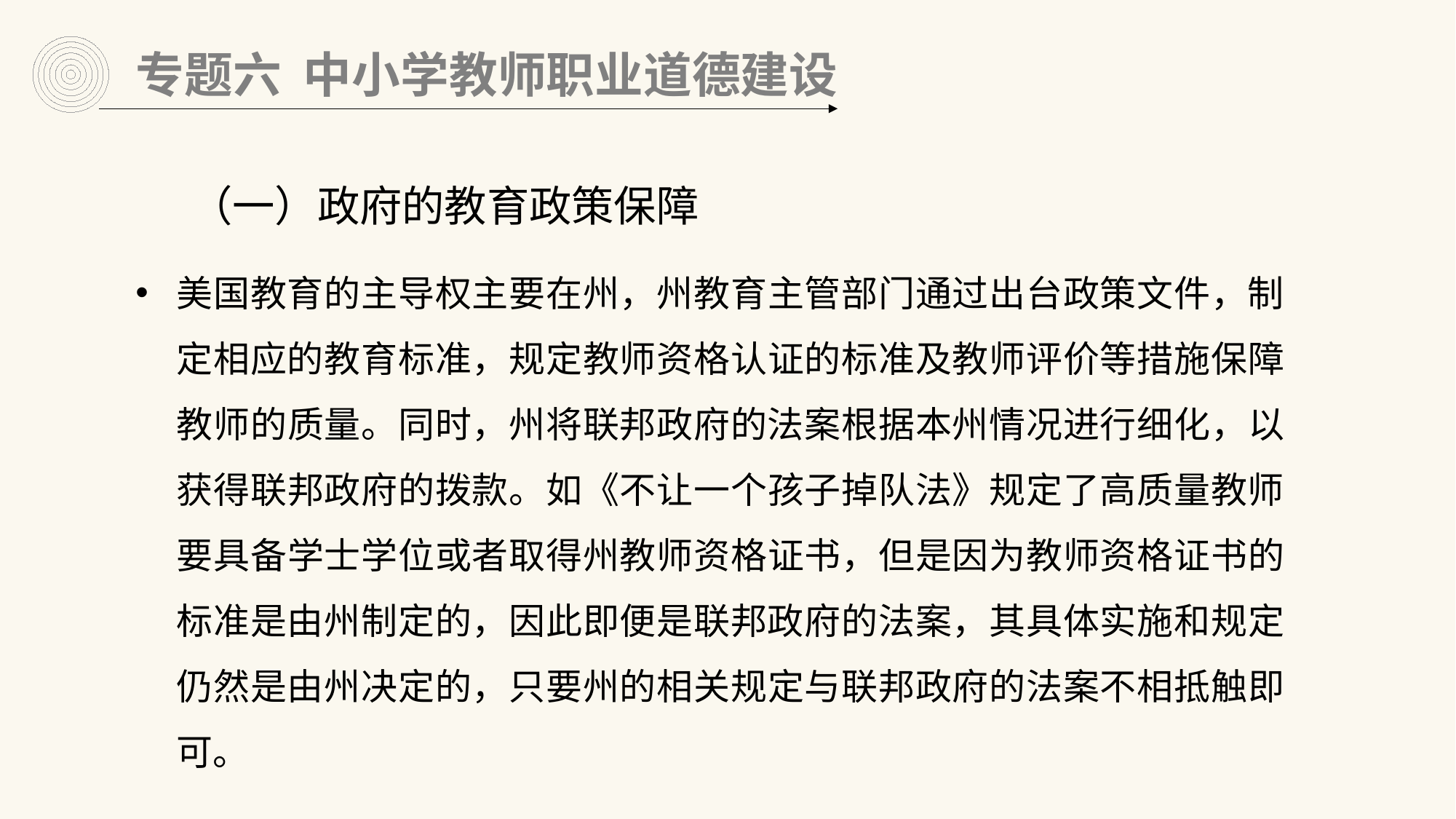

专题六  中小学教师职业道德建设
（一）政府的教育政策保障
美国教育的主导权主要在州，州教育主管部门通过出台政策文件，制定相应的教育标准，规定教师资格认证的标准及教师评价等措施保障教师的质量。同时，州将联邦政府的法案根据本州情况进行细化，以获得联邦政府的拨款。如《不让一个孩子掉队法》规定了高质量教师要具备学士学位或者取得州教师资格证书，但是因为教师资格证书的标准是由州制定的，因此即便是联邦政府的法案，其具体实施和规定仍然是由州决定的，只要州的相关规定与联邦政府的法案不相抵触即可。